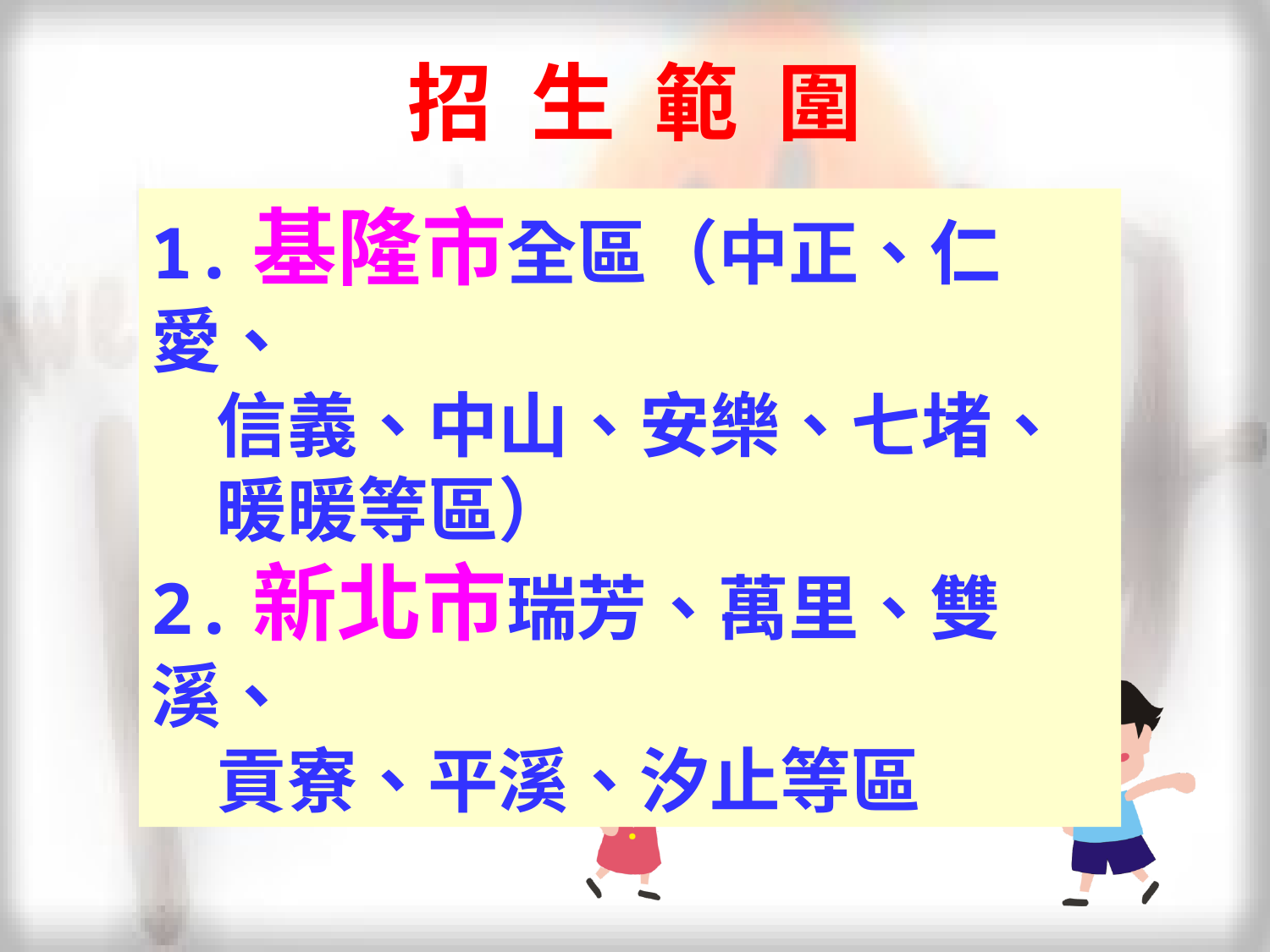

# 招  生  範  圍
1.基隆市全區（中正、仁愛、
   信義、中山、安樂、七堵、
   暖暖等區）
2.新北市瑞芳、萬里、雙溪、
   貢寮、平溪、汐止等區